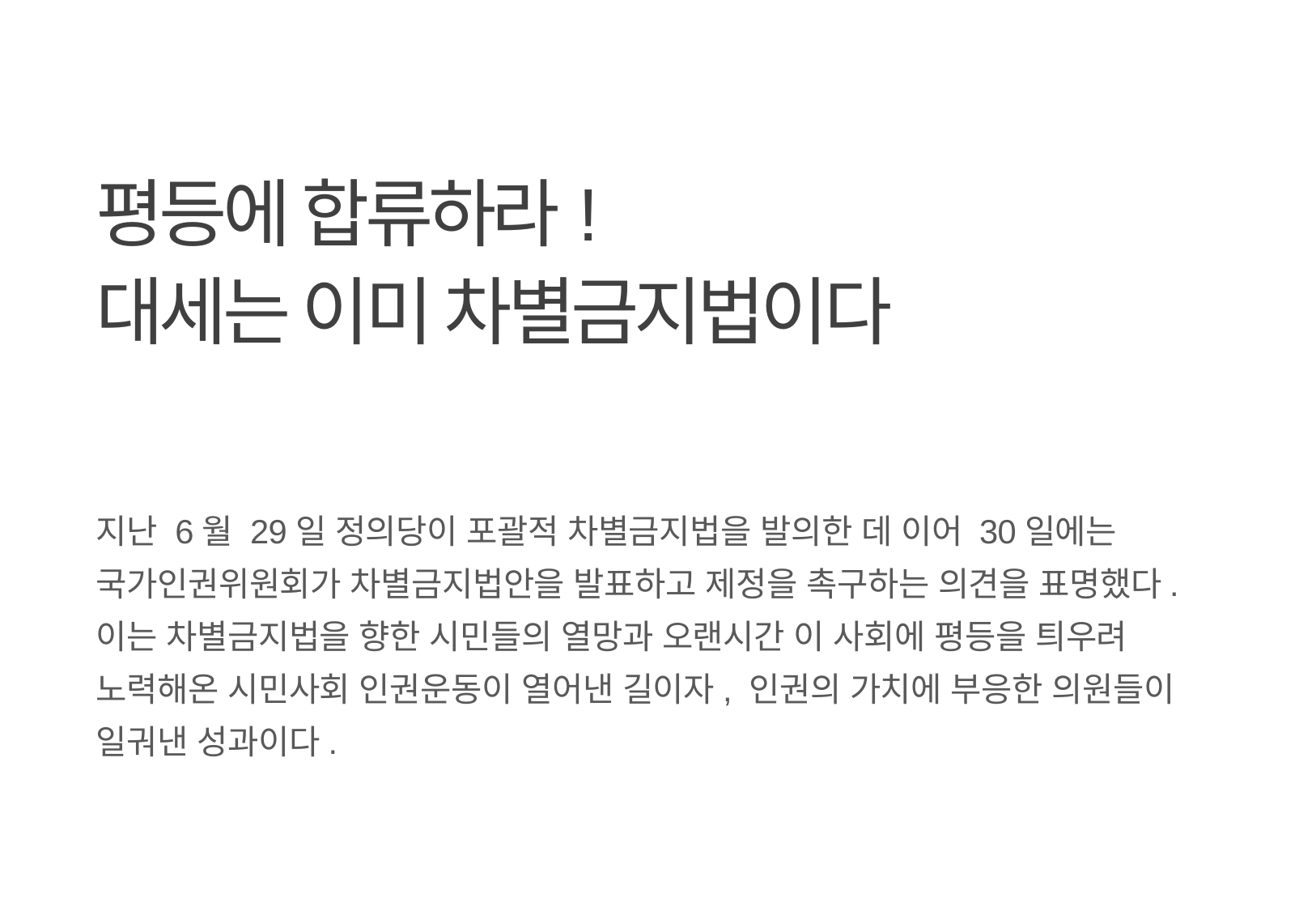

평등에 합류하라!
대세는 이미 차별금지법이다
지난 6월 29일 정의당이 포괄적 차별금지법을 발의한 데 이어 30일에는 국가인권위원회가 차별금지법안을 발표하고 제정을 촉구하는 의견을 표명했다. 이는 차별금지법을 향한 시민들의 열망과 오랜시간 이 사회에 평등을 틔우려 노력해온 시민사회 인권운동이 열어낸 길이자, 인권의 가치에 부응한 의원들이 일궈낸 성과이다.